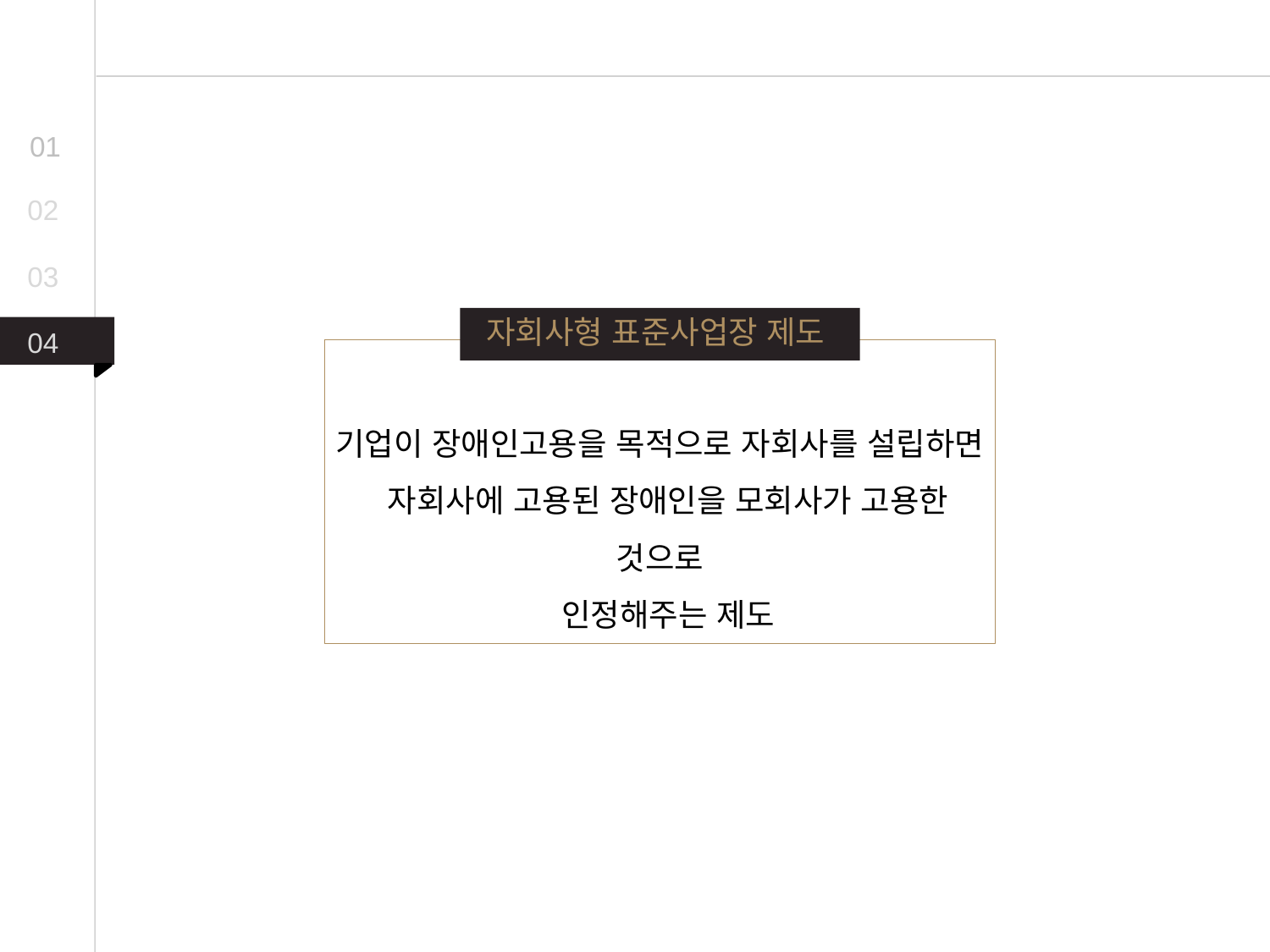

01
02
03
자회사형 표준사업장 제도

04

기업이 장애인고용을 목적으로 자회사를 설립하면
 자회사에 고용된 장애인을 모회사가 고용한 것으로
 인정해주는 제도